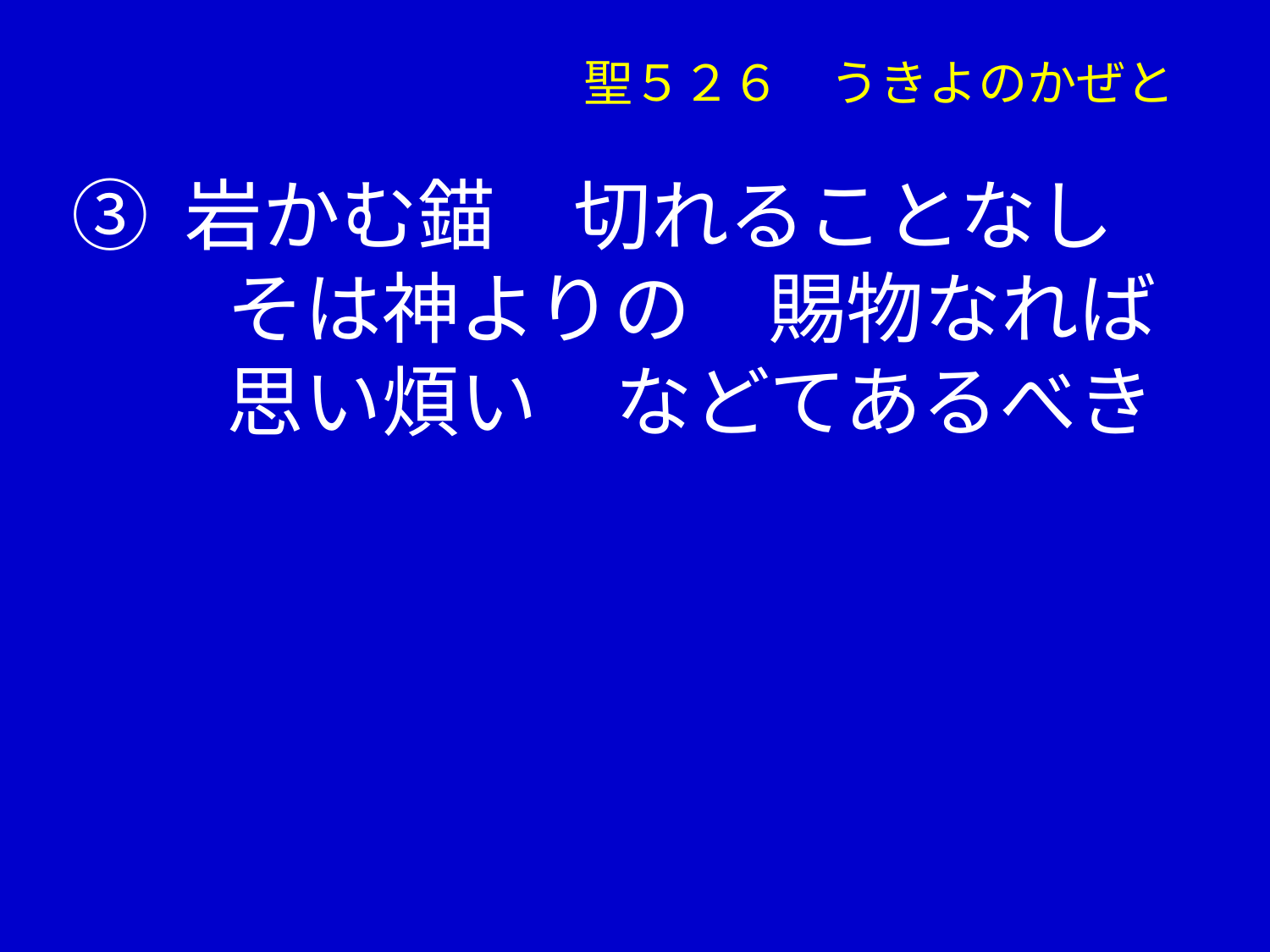

聖５２６　うきよのかぜと
③ 岩かむ錨　切れることなし
　　そは神よりの　賜物なれば
　　思い煩い　などてあるべき